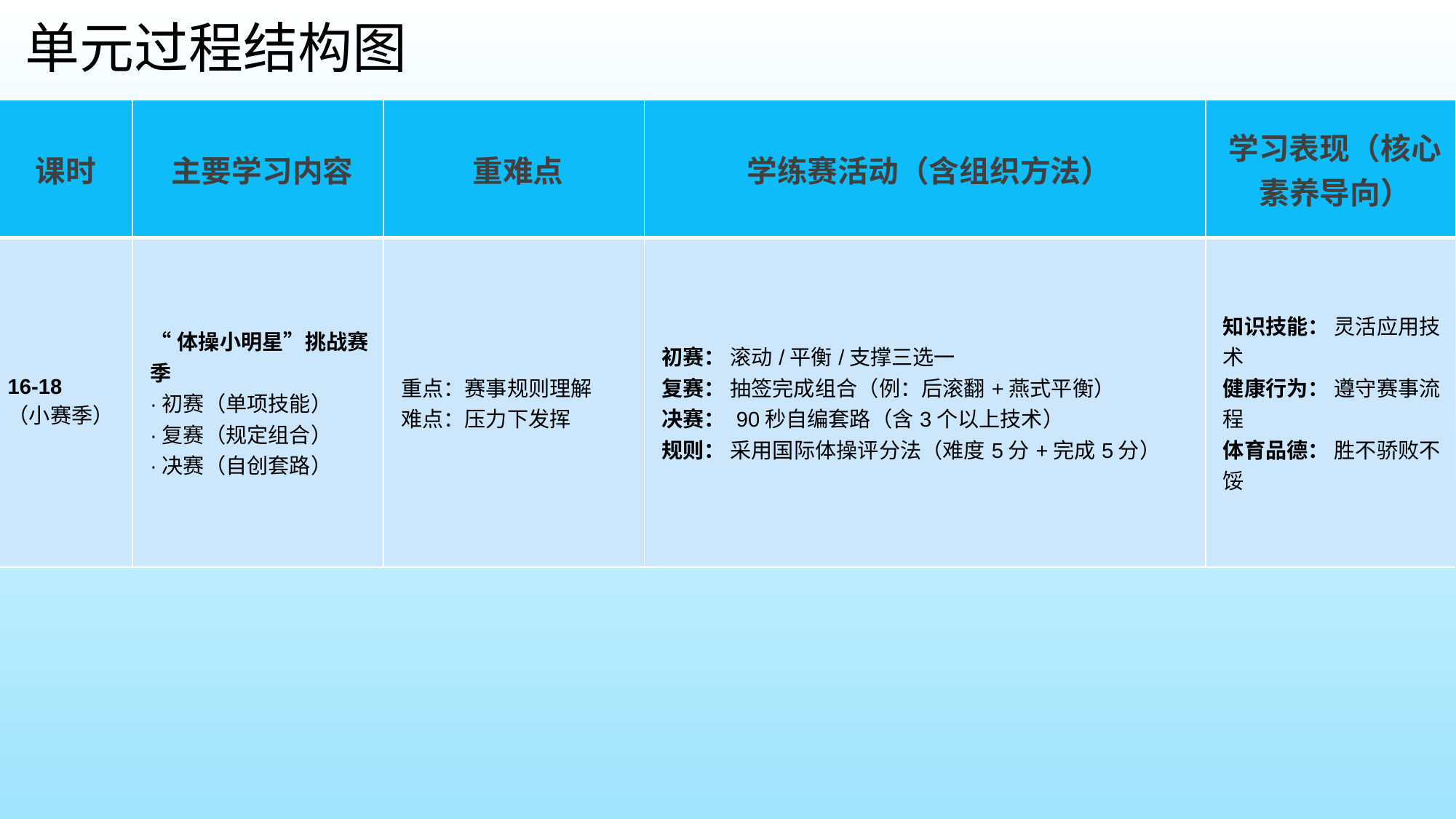

单元过程结构图
| 课时 | 主要学习内容 | 重难点 | 学练赛活动（含组织方法） | 学习表现（核心素养导向） |
| --- | --- | --- | --- | --- |
| 16-18 （小赛季） | “体操小明星”挑战赛季 ·初赛（单项技能） ·复赛（规定组合） ·决赛（自创套路） | 重点：赛事规则理解 难点：压力下发挥 | 初赛： 滚动/平衡/支撑三选一 复赛： 抽签完成组合（例：后滚翻+燕式平衡） 决赛： 90秒自编套路（含3个以上技术） 规则： 采用国际体操评分法（难度5分+完成5分） | 知识技能： 灵活应用技术 健康行为： 遵守赛事流程 体育品德： 胜不骄败不馁 |